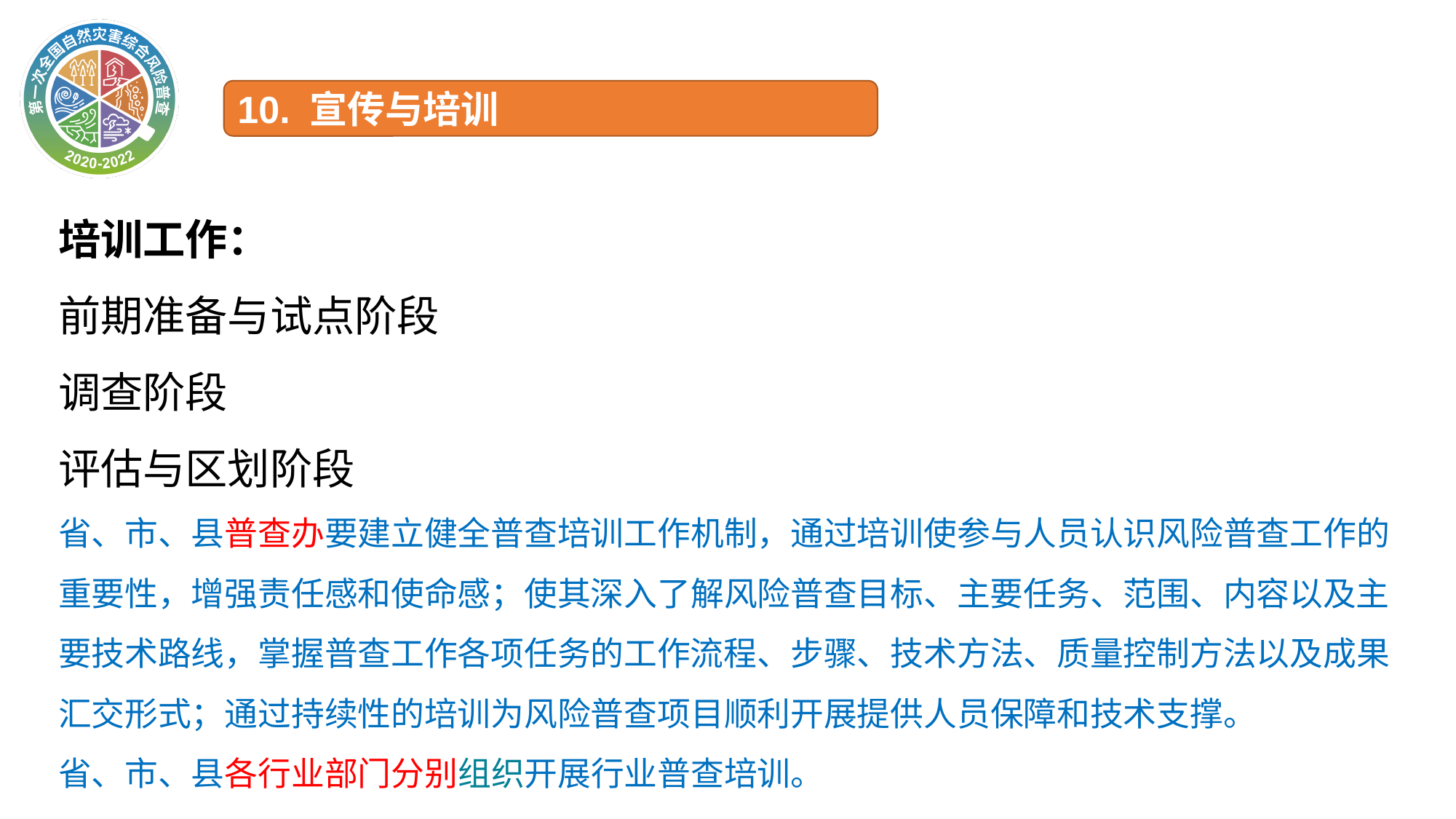

10. 宣传与培训
培训工作：
前期准备与试点阶段
调查阶段
评估与区划阶段
省、市、县普查办要建立健全普查培训工作机制，通过培训使参与人员认识风险普查工作的重要性，增强责任感和使命感；使其深入了解风险普查目标、主要任务、范围、内容以及主要技术路线，掌握普查工作各项任务的工作流程、步骤、技术方法、质量控制方法以及成果汇交形式；通过持续性的培训为风险普查项目顺利开展提供人员保障和技术支撑。
省、市、县各行业部门分别组织开展行业普查培训。